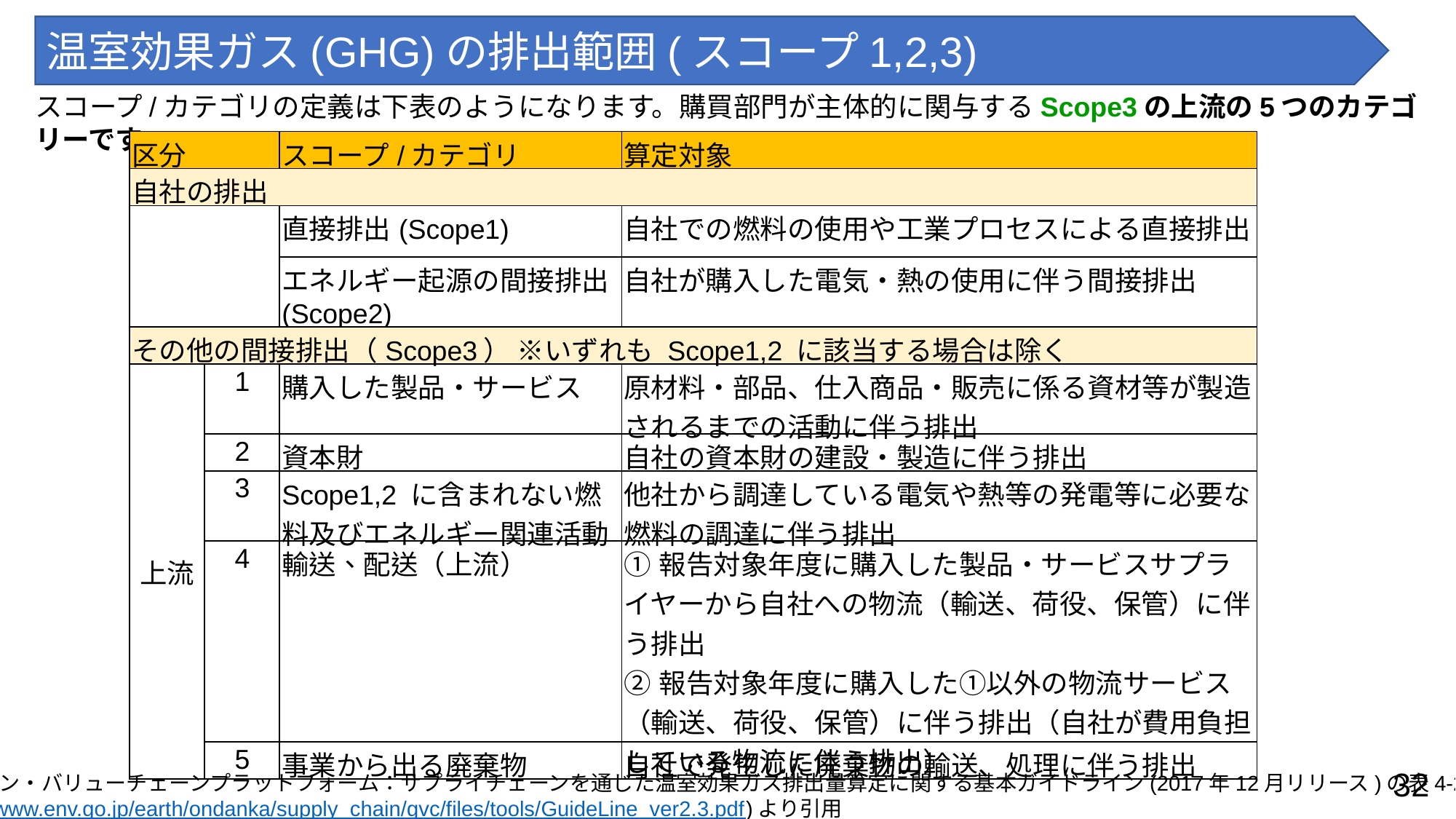

温室効果ガス(GHG)の排出範囲(スコープ1,2,3)
スコープ/カテゴリの定義は下表のようになります。購買部門が主体的に関与するScope3の上流の5つのカテゴリーです。
| 区分 |  | スコープ/カテゴリ | 算定対象 |
| --- | --- | --- | --- |
| 自社の排出 |  |  |  |
|  |  | 直接排出(Scope1) | 自社での燃料の使用や工業プロセスによる直接排出 |
|  |  | エネルギー起源の間接排出 (Scope2) | 自社が購入した電気・熱の使用に伴う間接排出 |
| その他の間接排出（Scope3） ※いずれも Scope1,2 に該当する場合は除く |  |  |  |
| 上流 | 1 | 購入した製品・サービス | 原材料・部品、仕入商品・販売に係る資材等が製造されるまでの活動に伴う排出 |
|  | 2 | 資本財 | 自社の資本財の建設・製造に伴う排出 |
|  | 3 | Scope1,2 に含まれない燃料及びエネルギー関連活動 | 他社から調達している電気や熱等の発電等に必要な燃料の調達に伴う排出 |
|  | 4 | 輸送、配送（上流） | ①報告対象年度に購入した製品・サービスサプライヤーから自社への物流（輸送、荷役、保管）に伴う排出 ②報告対象年度に購入した①以外の物流サービス（輸送、荷役、保管）に伴う排出（自社が費用負担している物流に伴う排出） |
|  | 5 | 事業から出る廃棄物 | 自社で発生した廃棄物の輸送、処理に伴う排出 |
※グリーン・バリューチェーンプラットフォーム：サプライチェーンを通じた温室効果ガス排出量算定に関する基本ガイドライン(2017年12月リリース)の表4-2
  (https://www.env.go.jp/earth/ondanka/supply_chain/gvc/files/tools/GuideLine_ver2.3.pdf)より引用